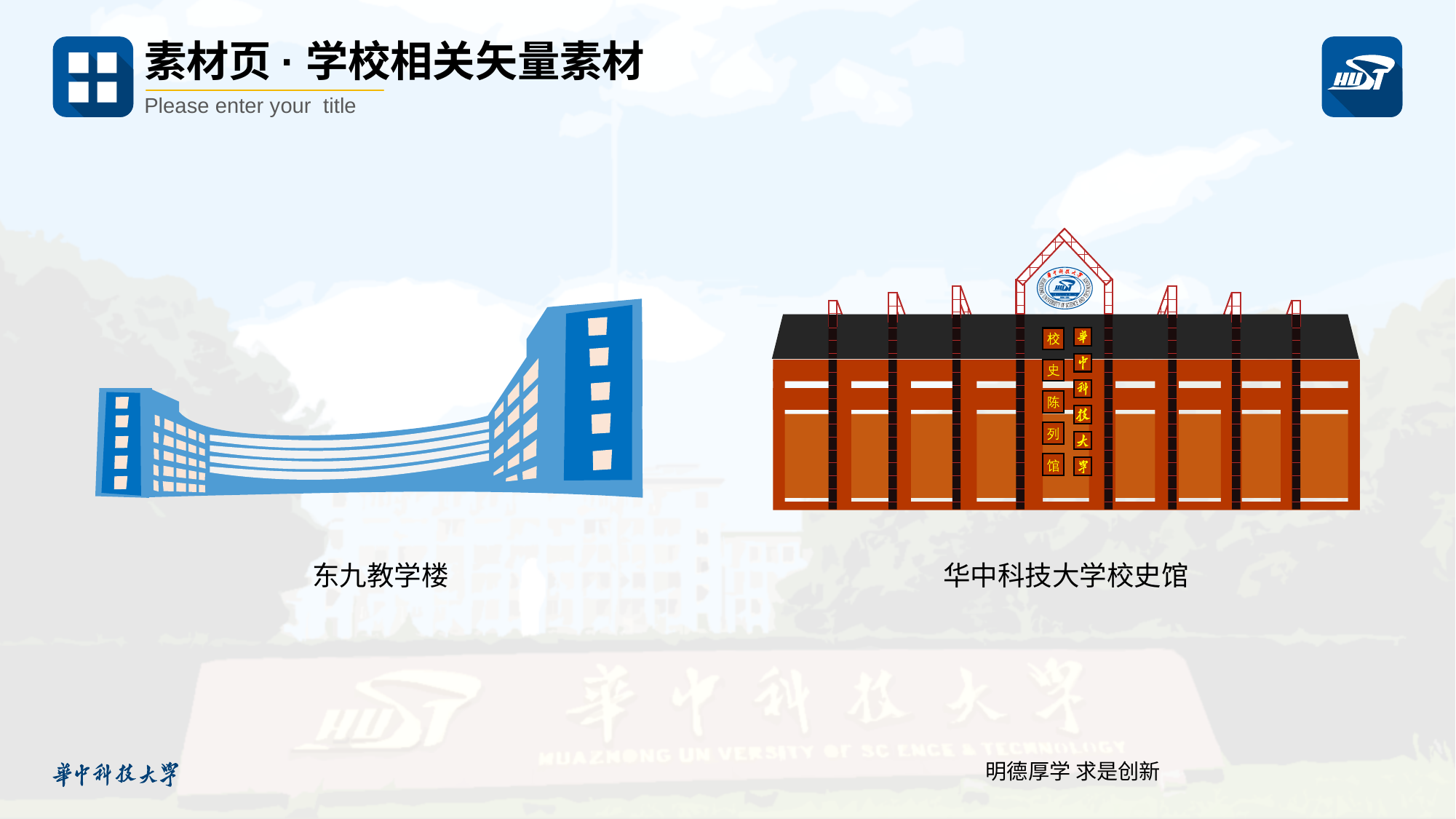

素材页·学校相关矢量素材

Please enter your  title

东九教学楼
华中科技大学校史馆